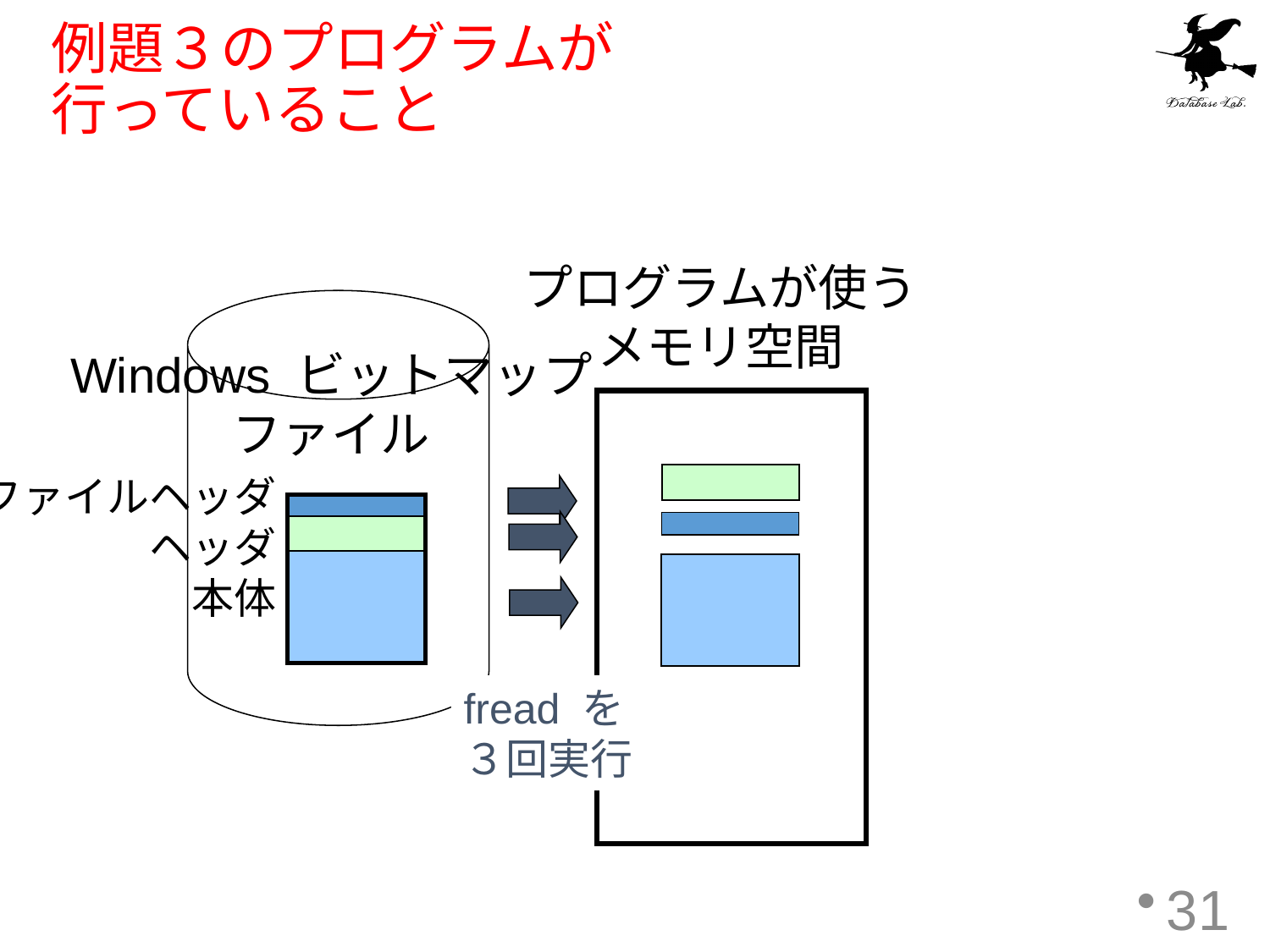

# 例題３のプログラムが 行っていること
プログラムが使う
メモリ空間

Windows ビットマップ
ファイル

ファイルヘッダ
ヘッダ
本体

fread を
３回実行
31